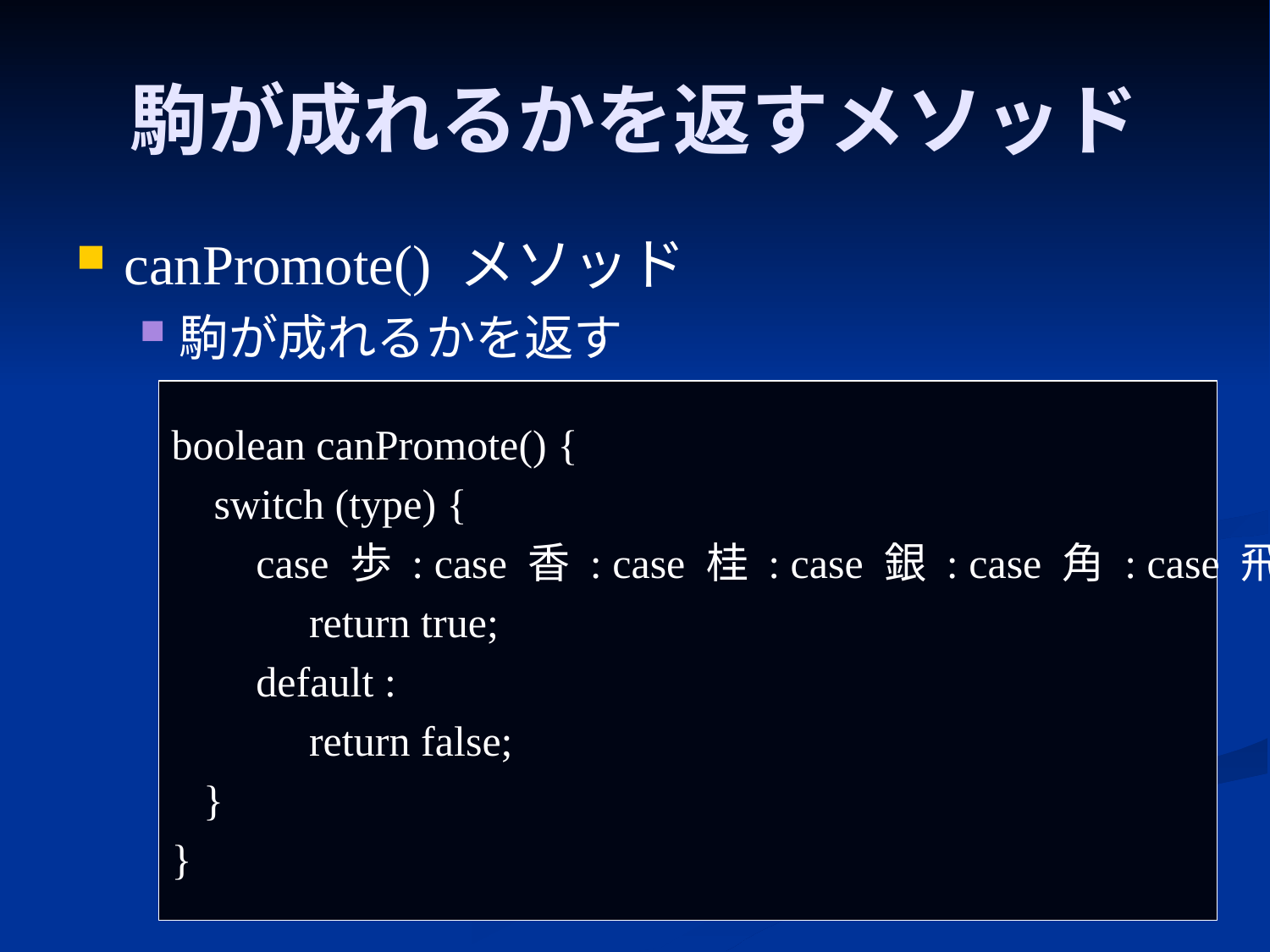

# 駒が成れるかを返すメソッド
canPromote() メソッド
駒が成れるかを返す
boolean canPromote() {
    switch (type) {
        case 歩 : case 香 : case 桂 : case 銀 : case 角 : case 飛 :
             return true;
        default :
             return false;
   }
}